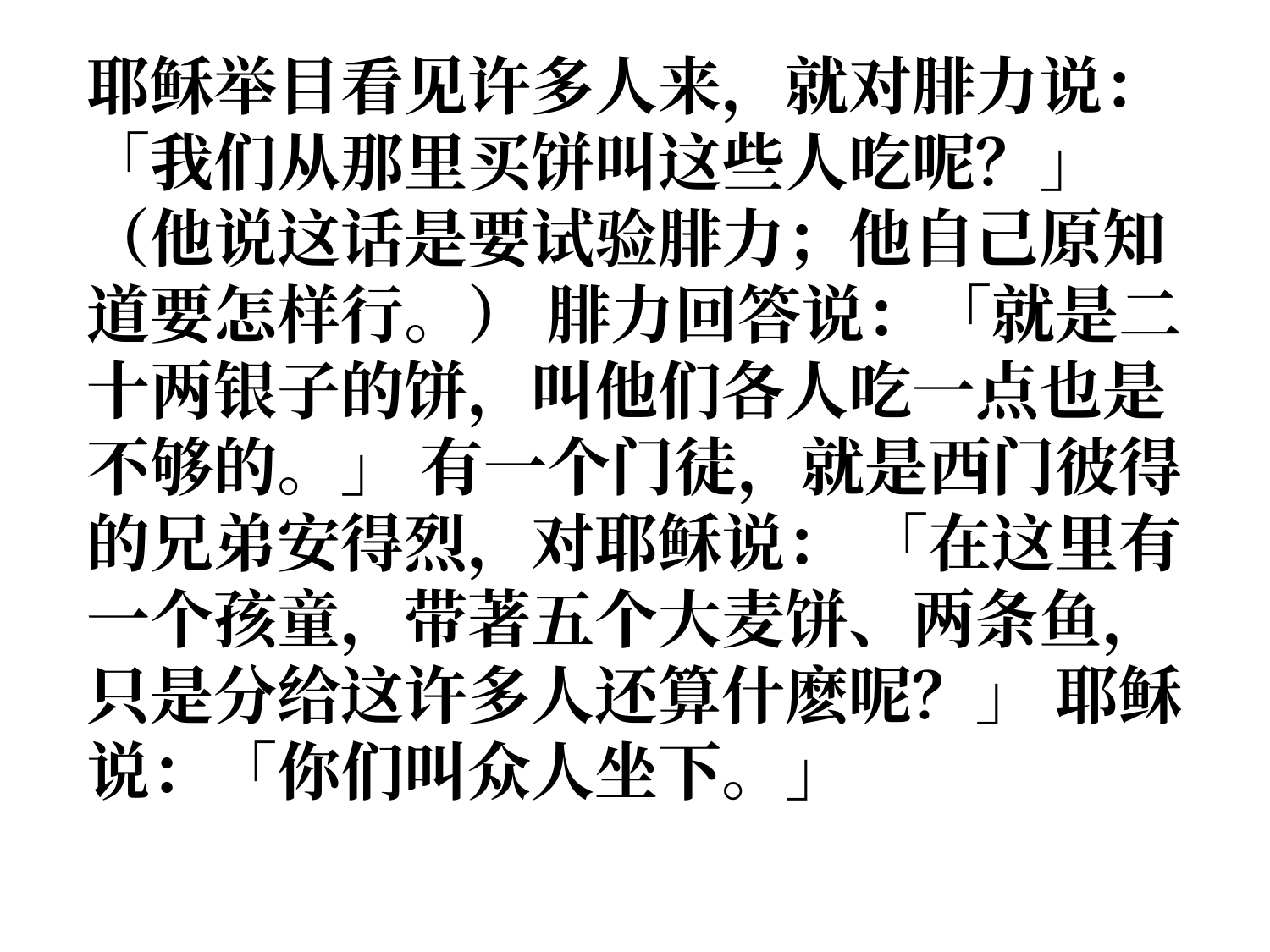

耶稣举目看见许多人来，就对腓力说：「我们从那里买饼叫这些人吃呢？」 （他说这话是要试验腓力；他自己原知道要怎样行。） 腓力回答说：「就是二十两银子的饼，叫他们各人吃一点也是不够的。」 有一个门徒，就是西门彼得的兄弟安得烈，对耶稣说： 「在这里有一个孩童，带著五个大麦饼、两条鱼，只是分给这许多人还算什麽呢？」 耶稣说：「你们叫众人坐下。」